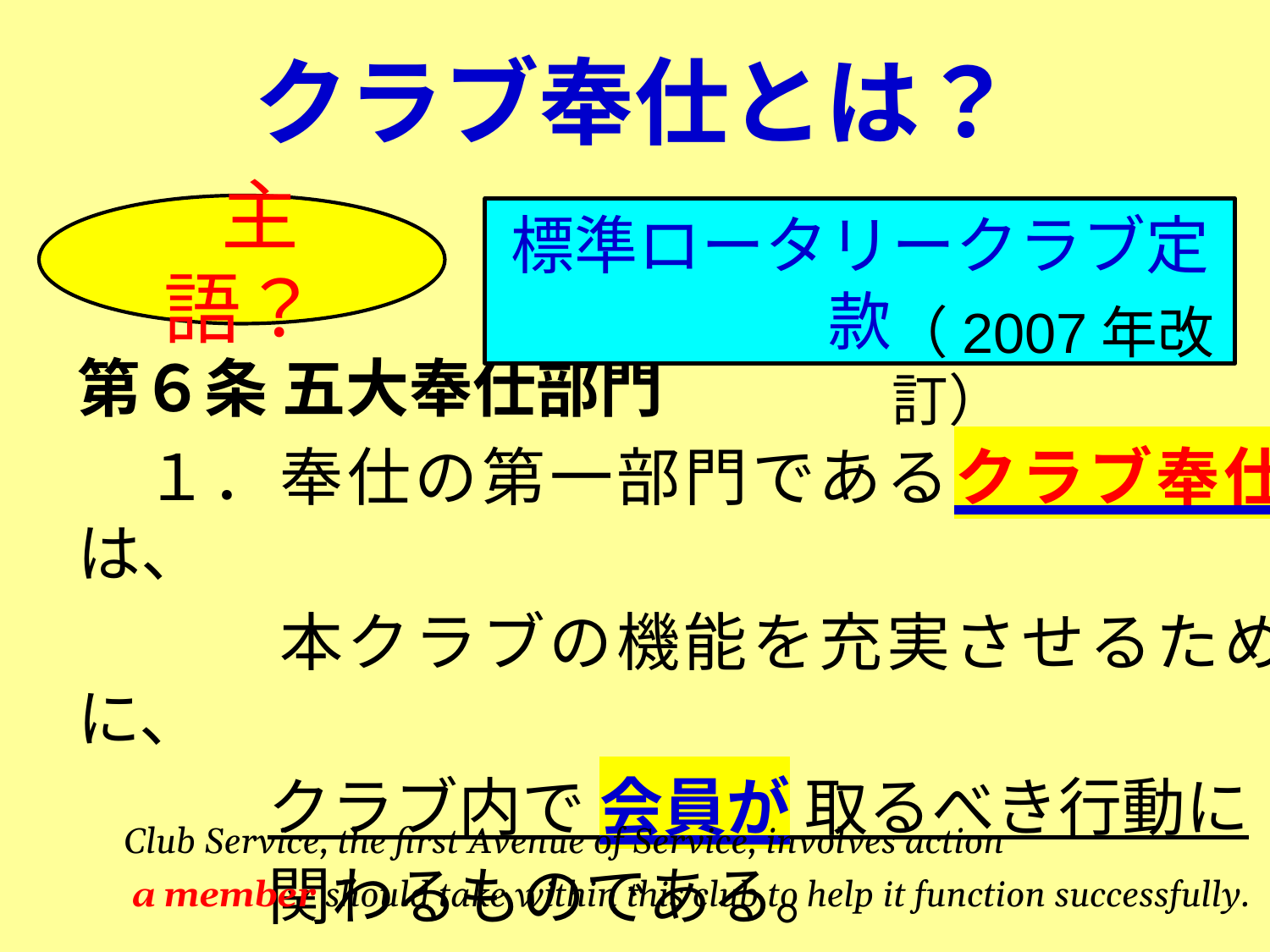

クラブ奉仕とは？
 主語？
標準ロータリークラブ定款
（2007年改訂）
第６条 五大奉仕部門
　１．奉仕の第一部門であるクラブ奉仕は、
　　　本クラブの機能を充実させるために、
　　　クラブ内で 会員が 取るべき行動に
　　　関わるものである。
Club Service, the first Avenue of Service, involves action
 a member should take within this club to help it function successfully.